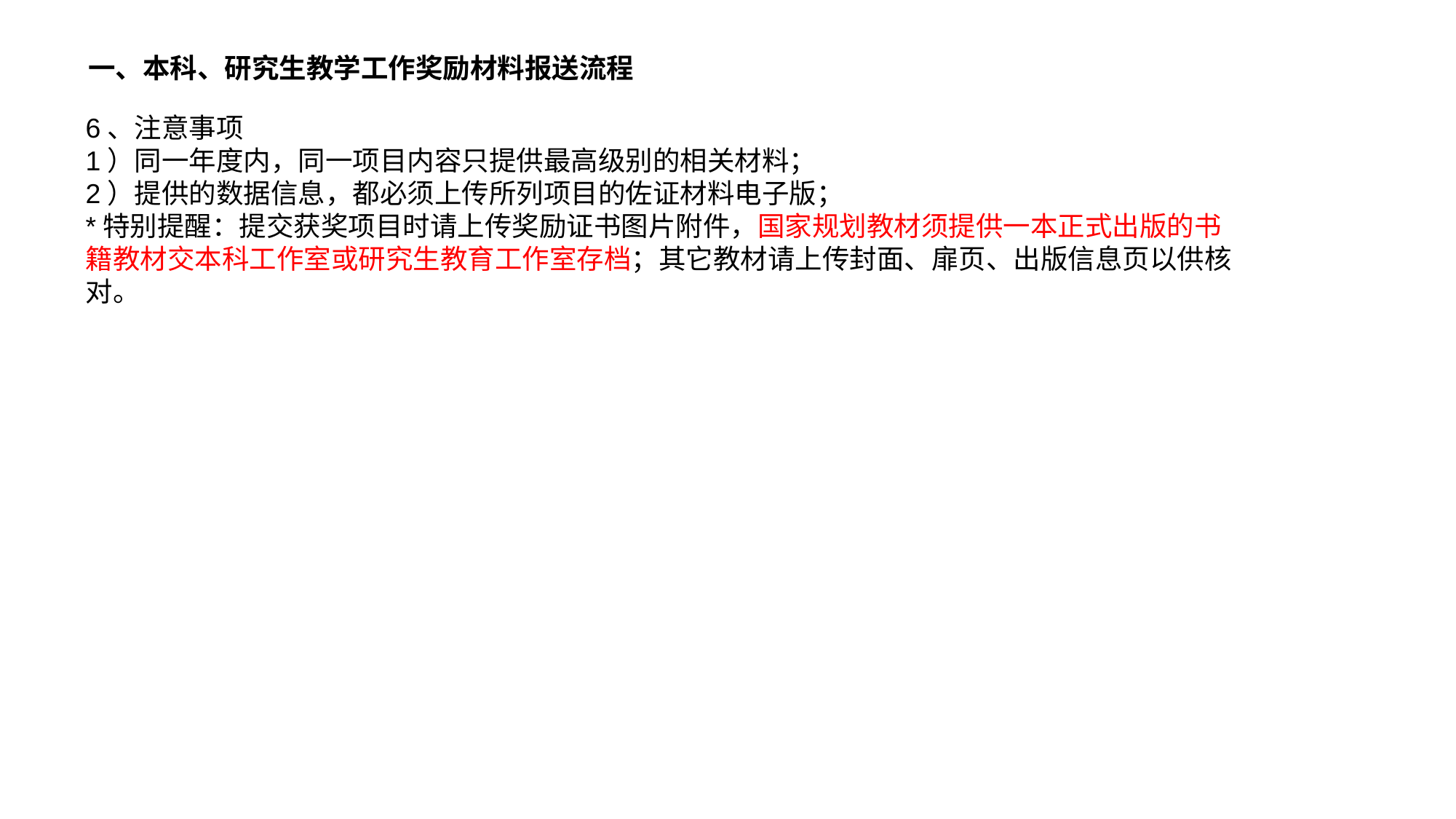

一、本科、研究生教学工作奖励材料报送流程
6、注意事项
1）同一年度内，同一项目内容只提供最高级别的相关材料；
2）提供的数据信息，都必须上传所列项目的佐证材料电子版；
*特别提醒：提交获奖项目时请上传奖励证书图片附件，国家规划教材须提供一本正式出版的书籍教材交本科工作室或研究生教育工作室存档；其它教材请上传封面、扉页、出版信息页以供核对。